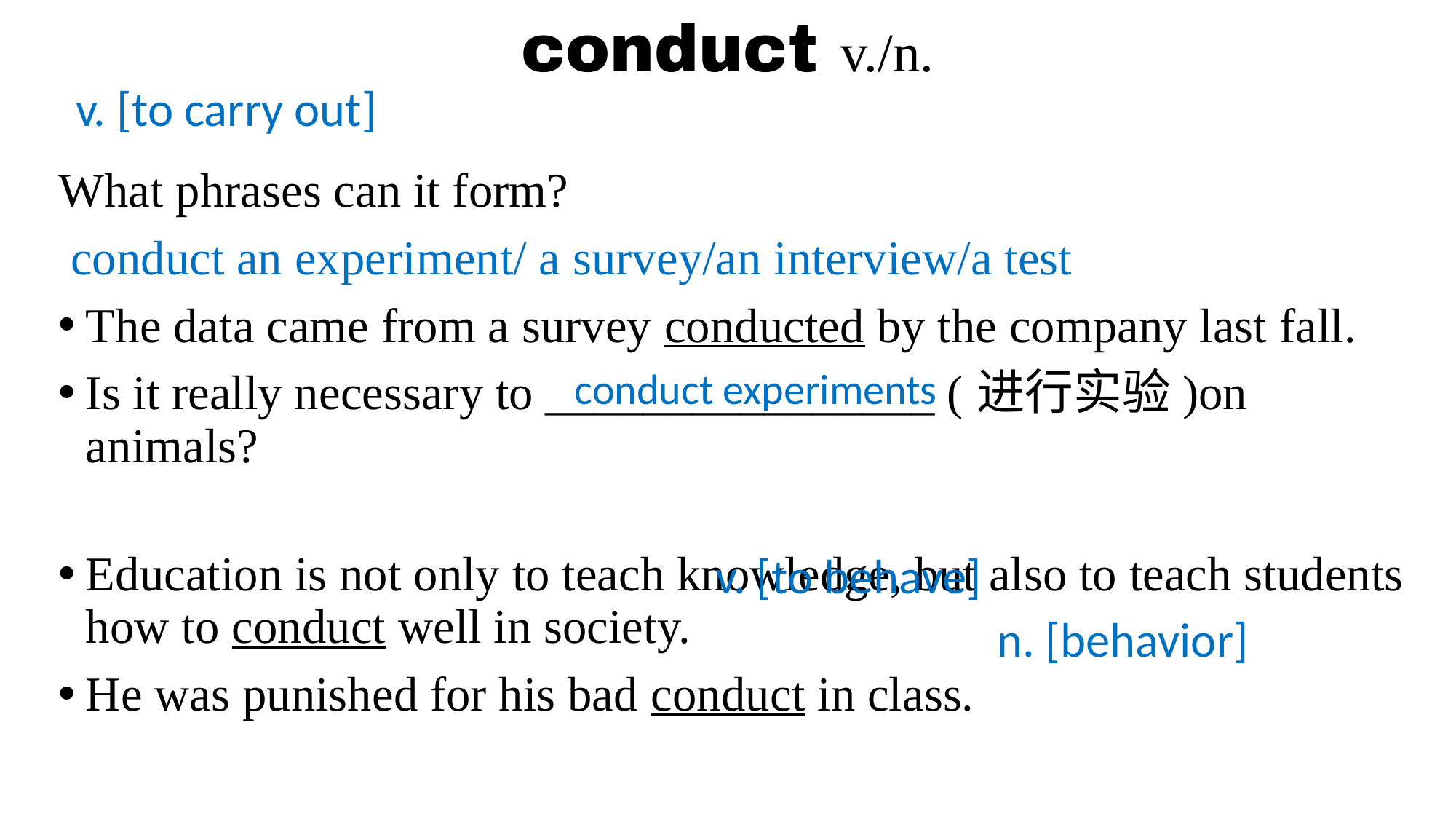

# conduct v./n.
v. [to carry out]

What phrases can it form?
 conduct an experiment/ a survey/an interview/a test
The data came from a survey conducted by the company last fall.
Is it really necessary to ________________ (进行实验)on animals?

Education is not only to teach knowledge, but also to teach students how to conduct well in society.
He was punished for his bad conduct in class.

conduct experiments
v. [to behave]
n. [behavior]